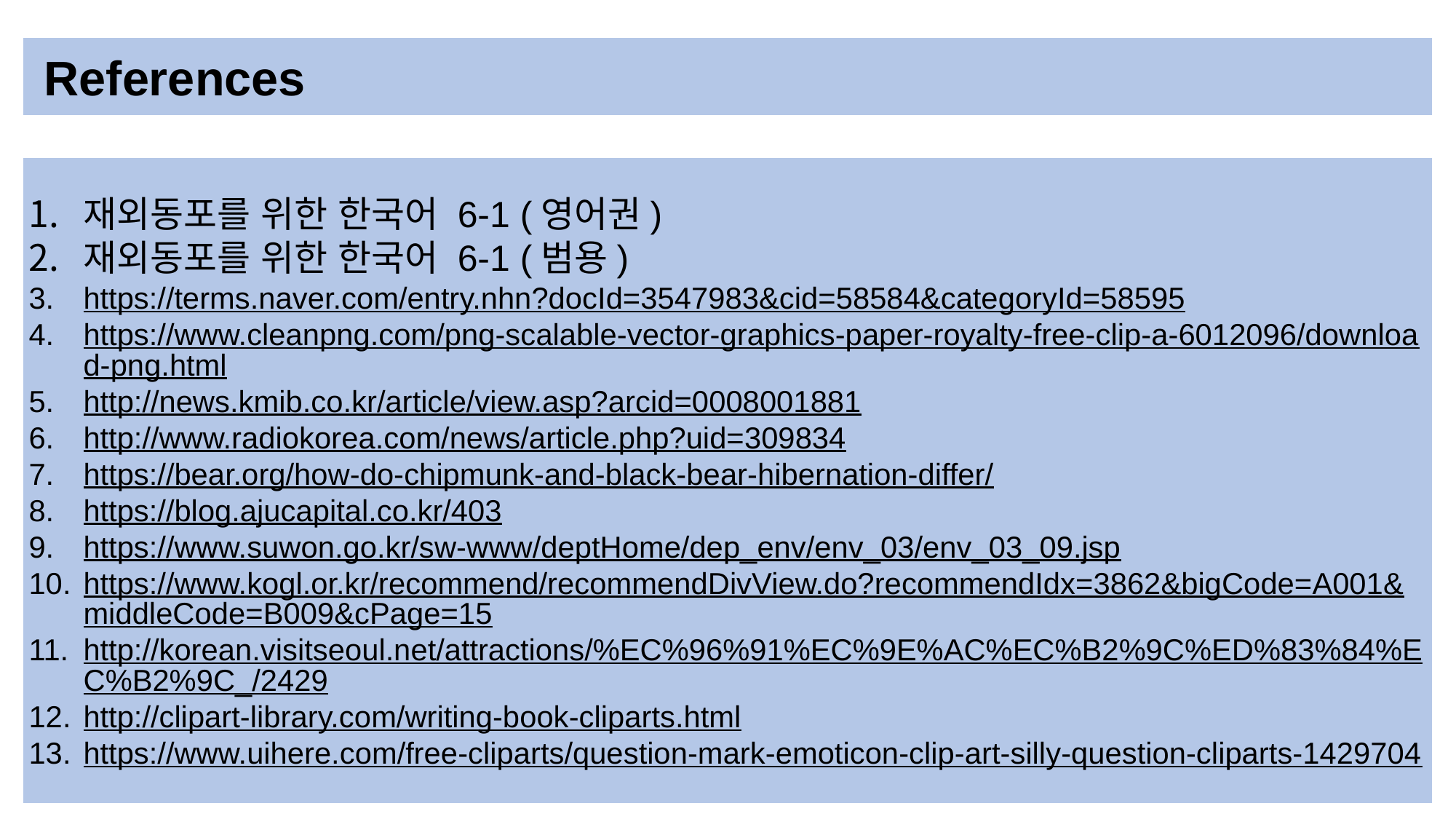

References

재외동포를 위한 한국어 6-1 (영어권)
재외동포를 위한 한국어 6-1 (범용)
https://terms.naver.com/entry.nhn?docId=3547983&cid=58584&categoryId=58595
https://www.cleanpng.com/png-scalable-vector-graphics-paper-royalty-free-clip-a-6012096/download-png.html
http://news.kmib.co.kr/article/view.asp?arcid=0008001881
http://www.radiokorea.com/news/article.php?uid=309834
https://bear.org/how-do-chipmunk-and-black-bear-hibernation-differ/
https://blog.ajucapital.co.kr/403
https://www.suwon.go.kr/sw-www/deptHome/dep_env/env_03/env_03_09.jsp
https://www.kogl.or.kr/recommend/recommendDivView.do?recommendIdx=3862&bigCode=A001&middleCode=B009&cPage=15
http://korean.visitseoul.net/attractions/%EC%96%91%EC%9E%AC%EC%B2%9C%ED%83%84%EC%B2%9C_/2429
http://clipart-library.com/writing-book-cliparts.html
https://www.uihere.com/free-cliparts/question-mark-emoticon-clip-art-silly-question-cliparts-1429704